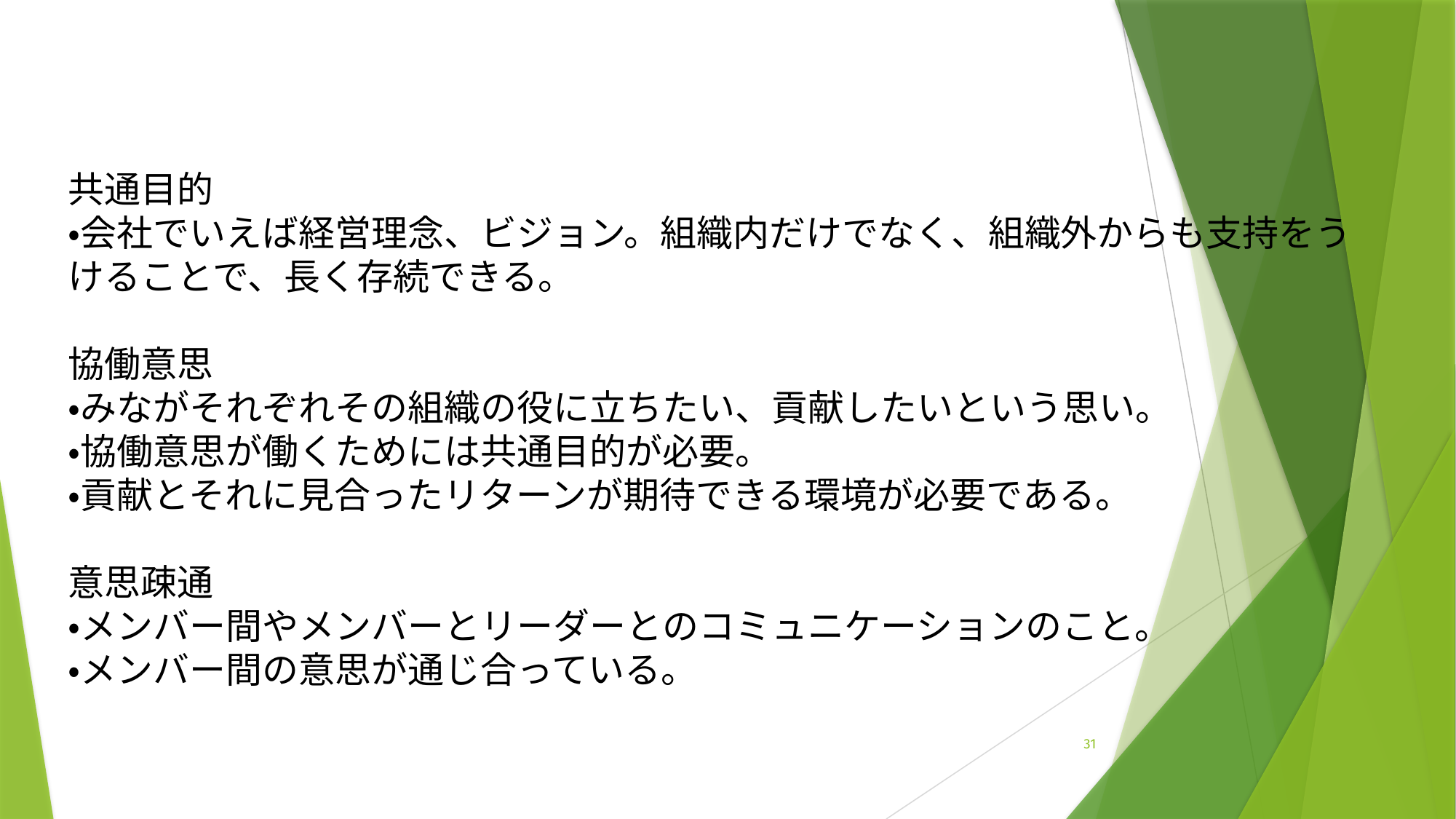

共通目的
・会社でいえば経営理念、ビジョン。組織内だけでなく、組織外からも支持をうけることで、長く存続できる。

協働意思
・みながそれぞれその組織の役に立ちたい、貢献したいという思い。
・協働意思が働くためには共通目的が必要。
・貢献とそれに見合ったリターンが期待できる環境が必要である。

意思疎通
・メンバー間やメンバーとリーダーとのコミュニケーションのこと。
・メンバー間の意思が通じ合っている。
31